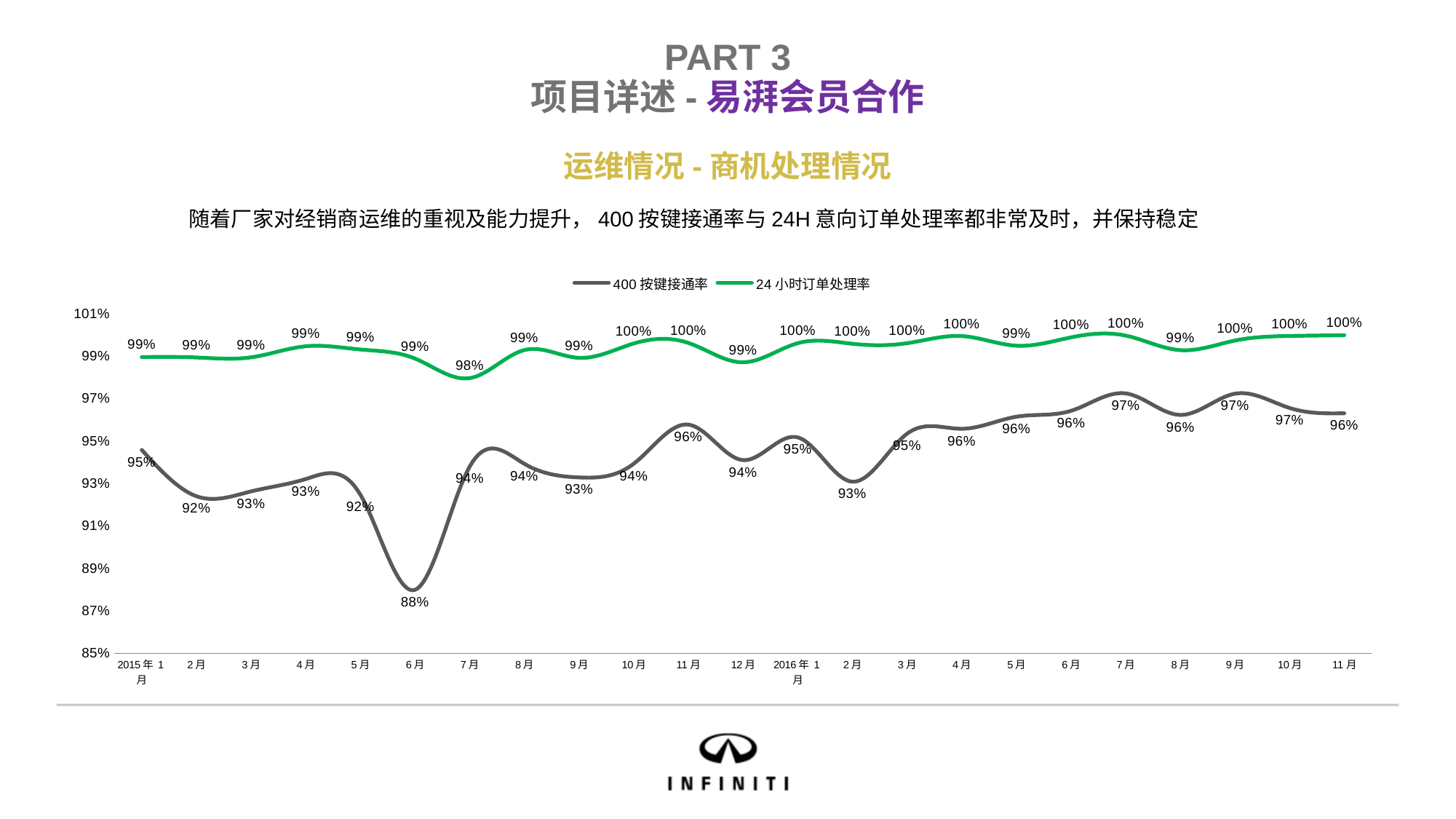

PART 3
项目详述-易湃会员合作
运维情况-商机处理情况
随着厂家对经销商运维的重视及能力提升，400按键接通率与24H意向订单处理率都非常及时，并保持稳定

### Chart

| Category | 400按键接通率 | 24小时订单处理率 |
|---|---|---|
| 2015年 1月 | 0.945777193558988 | 0.989507906014482 |
| 2月 | 0.923958333333334 | 0.98932246165793 |
| 3月 | 0.926227208976157 | 0.989382239382238 |
| 4月 | 0.932062966031483 | 0.994601889338732 |
| 5月 | 0.92466765140325 | 0.993077140435151 |
| 6月 | 0.879872430900071 | 0.988798062367545 |
| 7月 | 0.937969182141446 | 0.979599618684462 |
| 8月 | 0.939230769230769 | 0.992819935238631 |
| 9月 | 0.932832707551106 | 0.989136057941024 |
| 10月 | 0.939284278246884 | 0.995906336990339 |
| 11月 | 0.957712638154734 | 0.996164383561643 |
| 12月 | 0.940986778458562 | 0.98704280793833 |
| 2016年 1月 | 0.951700344997535 | 0.996045867931989 |
| 2月 | 0.930800542740841 | 0.995777777777778 |
| 3月 | 0.953400503778337 | 0.996037215713301 |
| 4月 | 0.955743411238191 | 0.999405940594059 |
| 5月 | 0.961417322834645 | 0.994867008866075 |
| 6月 | 0.964187327823691 | 0.998784748594865 |
| 7月 | 0.972407231208373 | 0.999625468164795 |
| 8月 | 0.962273901808786 | 0.992764958936253 |
| 9月 | 0.972266666666666 | 0.997292794668888 |
| 10月 | 0.965533522190745 | 0.999449541284404 |
| 11月 | 0.963023161316538 | 0.999800279608548 |